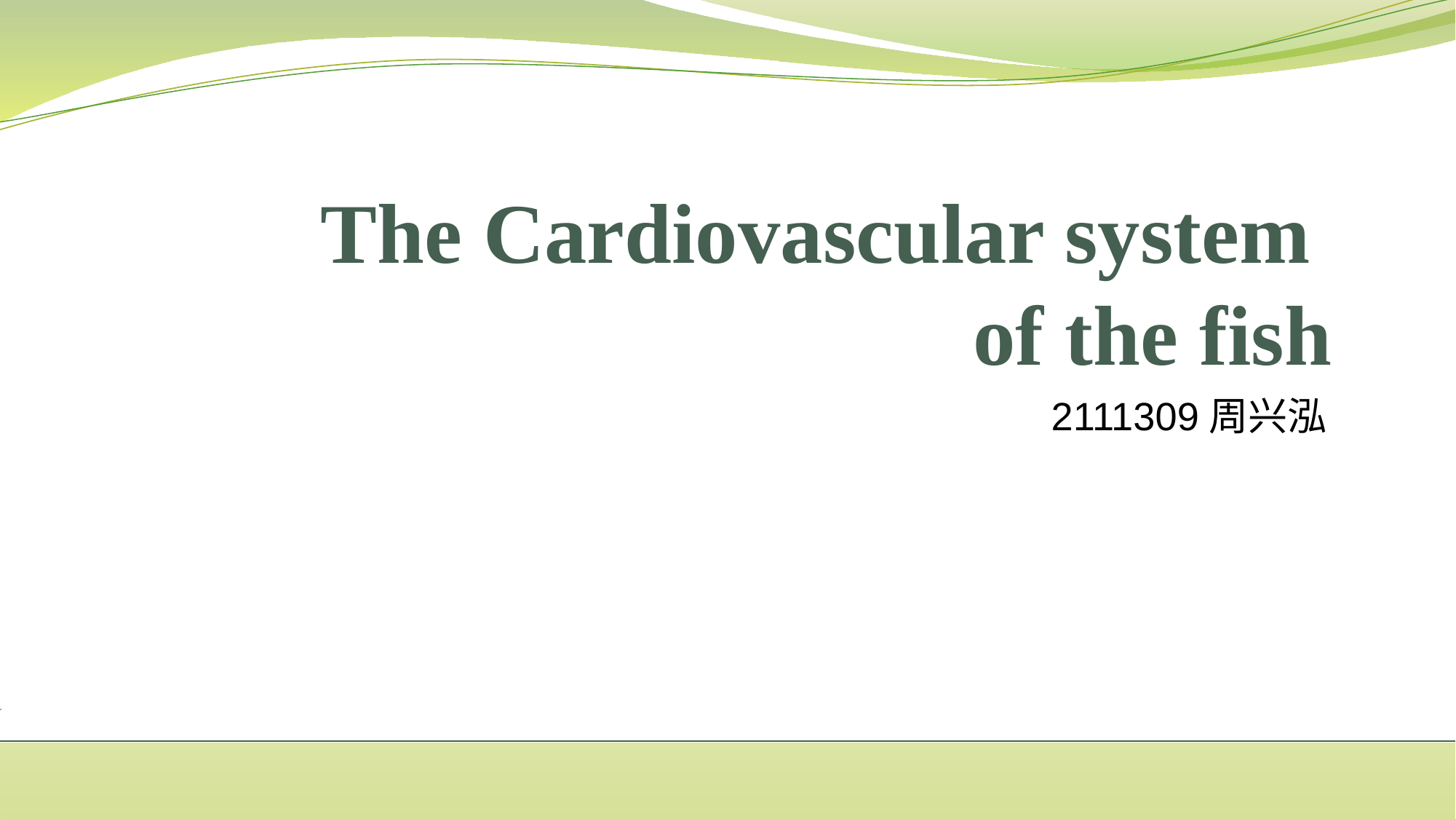

# The Cardiovascular system of the fish
2111309周兴泓